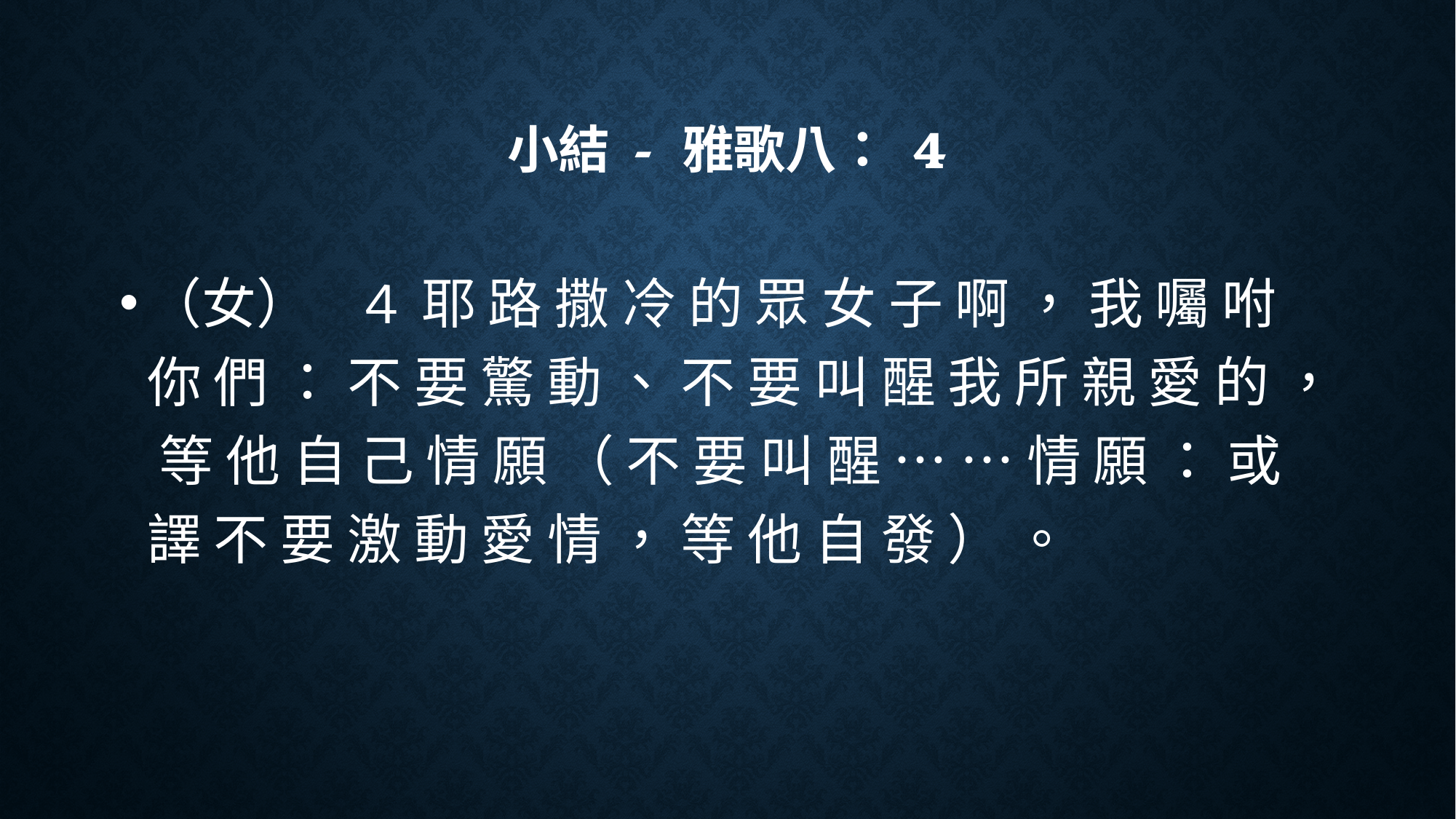

# 小結 - 雅歌八： 4
（女）	4 耶 路 撒 冷 的 眾 女 子 啊 ， 我 囑 咐 你 們 ： 不 要 驚 動 、 不 要 叫 醒 我 所 親 愛 的 ， 等 他 自 己 情 願 （ 不 要 叫 醒 … … 情 願 ： 或 譯 不 要 激 動 愛 情 ， 等 他 自 發 ） 。